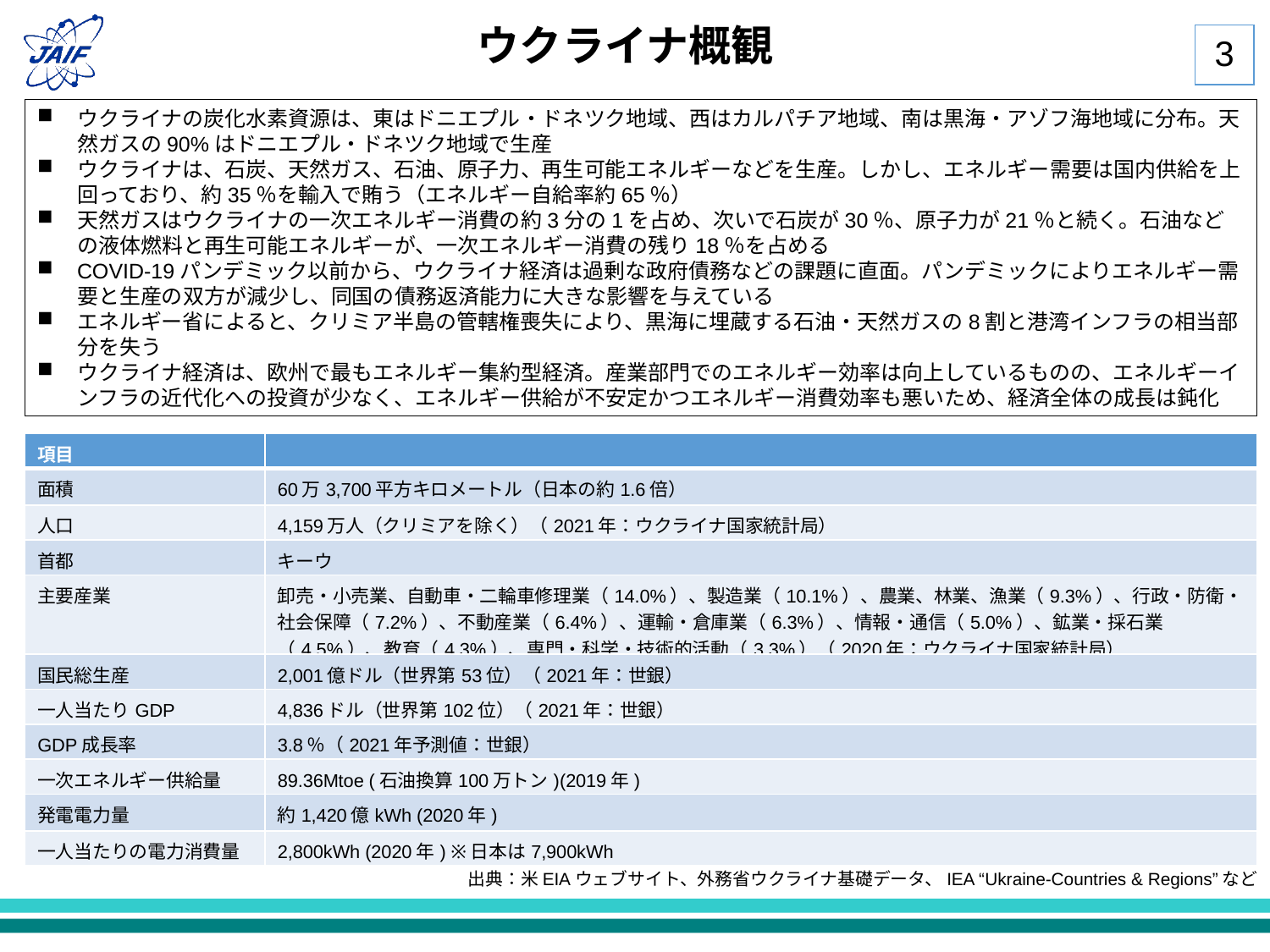

ウクライナ概観
3
ウクライナの炭化水素資源は、東はドニエプル・ドネツク地域、西はカルパチア地域、南は黒海・アゾフ海地域に分布。天然ガスの90%はドニエプル・ドネツク地域で生産
ウクライナは、石炭、天然ガス、石油、原子力、再生可能エネルギーなどを生産。しかし、エネルギー需要は国内供給を上回っており、約35％を輸入で賄う（エネルギー自給率約65％）
天然ガスはウクライナの一次エネルギー消費の約3分の1を占め、次いで石炭が30％、原子力が21％と続く。石油などの液体燃料と再生可能エネルギーが、一次エネルギー消費の残り18％を占める
COVID-19パンデミック以前から、ウクライナ経済は過剰な政府債務などの課題に直面。パンデミックによりエネルギー需要と生産の双方が減少し、同国の債務返済能力に大きな影響を与えている
エネルギー省によると、クリミア半島の管轄権喪失により、黒海に埋蔵する石油・天然ガスの8割と港湾インフラの相当部分を失う
ウクライナ経済は、欧州で最もエネルギー集約型経済。産業部門でのエネルギー効率は向上しているものの、エネルギーインフラの近代化への投資が少なく、エネルギー供給が不安定かつエネルギー消費効率も悪いため、経済全体の成長は鈍化
| 項目 |  |
| --- | --- |
| 面積 | 60万3,700平方キロメートル（日本の約1.6倍） |
| 人口 | 4,159万人（クリミアを除く）（2021年：ウクライナ国家統計局） |
| 首都 | キーウ |
| 主要産業 | 卸売・小売業、自動車・二輪車修理業（14.0%）、製造業（10.1%）、農業、林業、漁業（9.3%）、行政・防衛・社会保障（7.2%）、不動産業（6.4%）、運輸・倉庫業（6.3%）、情報・通信（5.0%）、鉱業・採石業（4.5%）、教育（4.3%）、専門・科学・技術的活動（3.3%）（2020年：ウクライナ国家統計局） |
| 国民総生産 | 2,001億ドル（世界第53位）（2021年：世銀） |
| 一人当たりGDP | 4,836ドル（世界第102位）（2021年：世銀） |
| GDP成長率 | 3.8％（2021年予測値：世銀） |
| 一次エネルギー供給量 | 89.36Mtoe (石油換算100万トン)(2019年) |
| 発電電力量 | 約1,420億kWh (2020年) |
| 一人当たりの電力消費量 | 2,800kWh (2020年) ※日本は7,900kWh |
出典：米EIAウェブサイト、外務省ウクライナ基礎データ、IEA “Ukraine-Countries & Regions”など